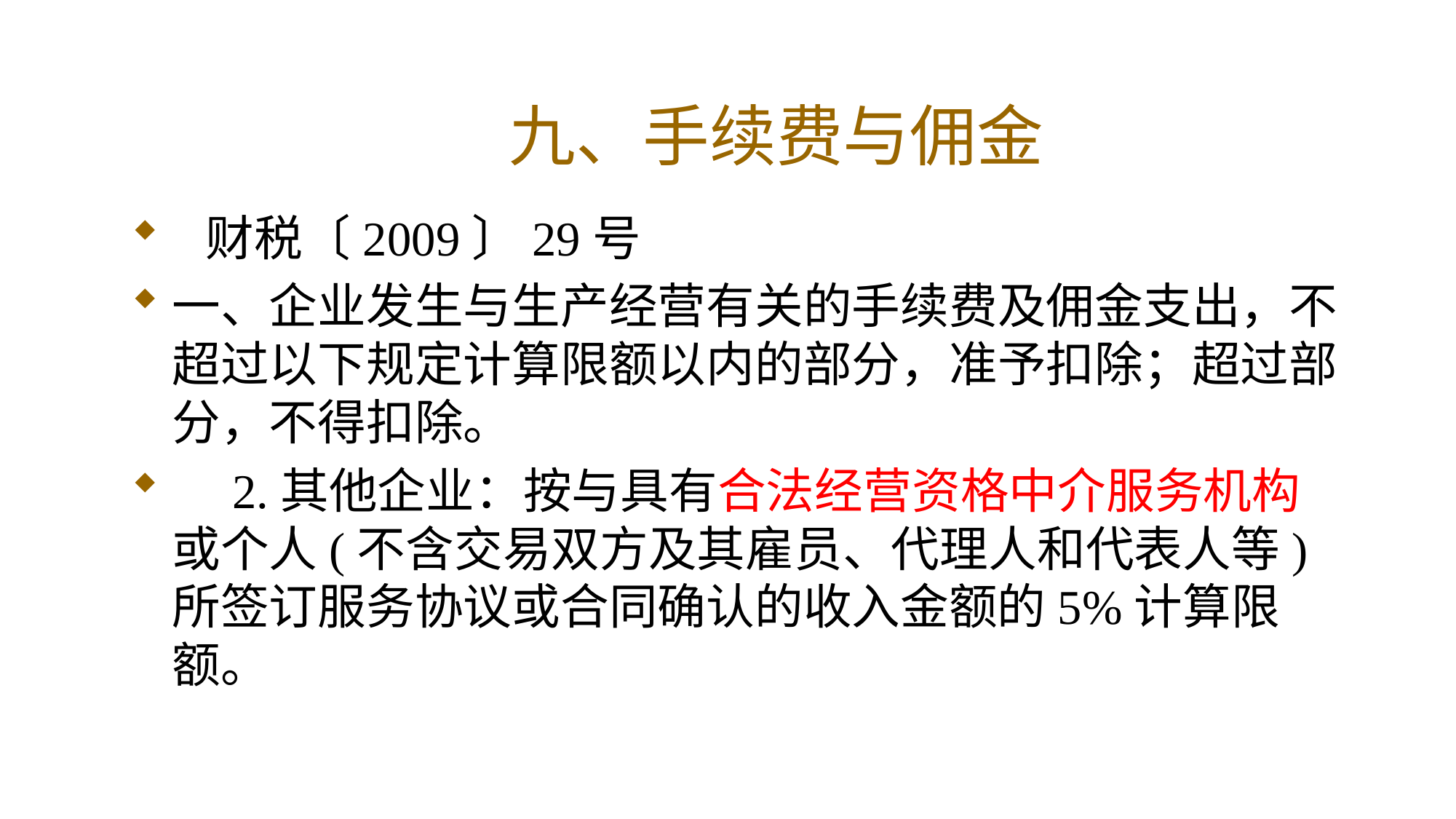

# 九、手续费与佣金
  财税〔2009〕29号
一、企业发生与生产经营有关的手续费及佣金支出，不超过以下规定计算限额以内的部分，准予扣除；超过部分，不得扣除。
　2.其他企业：按与具有合法经营资格中介服务机构或个人(不含交易双方及其雇员、代理人和代表人等)所签订服务协议或合同确认的收入金额的5%计算限额。